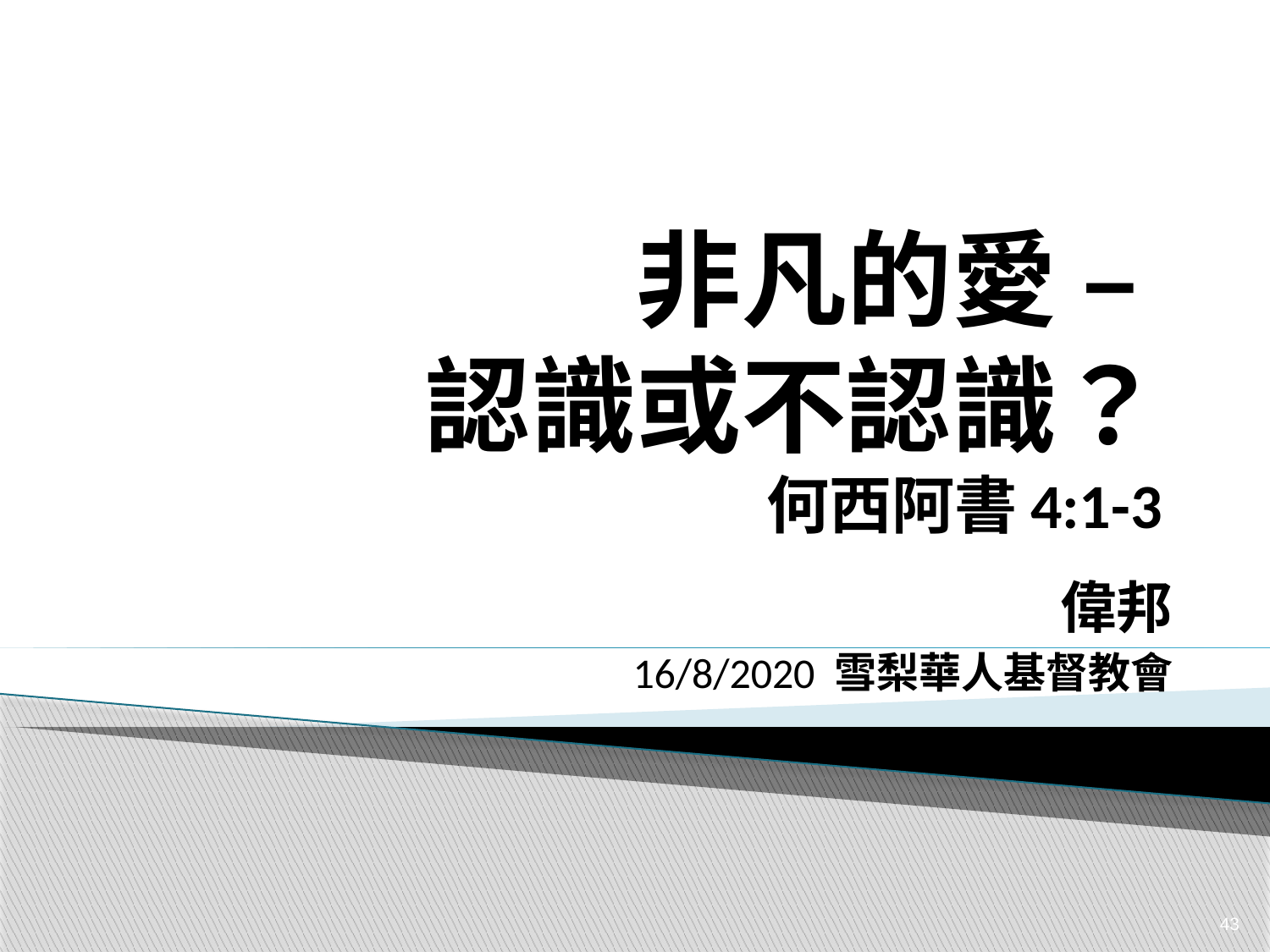

# 非凡的愛 – 認識或不認識？ 何西阿書4:1-3
偉邦
16/8/2020 雪梨華人基督教會

43